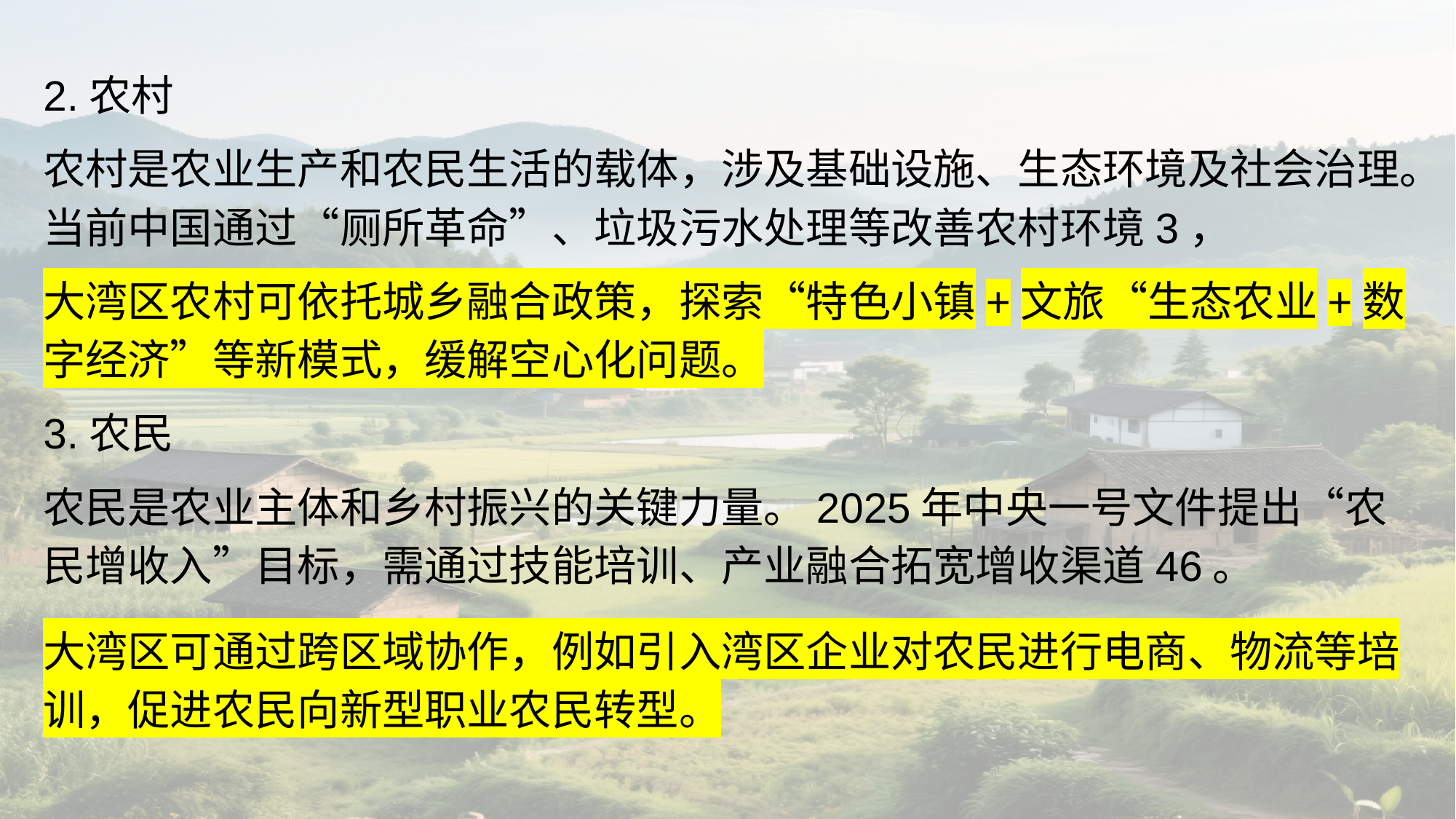

2.农村
农村是农业生产和农民生活的载体，涉及基础设施、生态环境及社会治理。当前中国通过“厕所革命”、垃圾污水处理等改善农村环境3，
大湾区农村可依托城乡融合政策，探索“特色小镇+文旅“生态农业+数字经济”等新模式，缓解空心化问题。
3.农民
农民是农业主体和乡村振兴的关键力量。2025年中央一号文件提出“农民增收入”目标，需通过技能培训、产业融合拓宽增收渠道46。
大湾区可通过跨区域协作，例如引入湾区企业对农民进行电商、物流等培训，促进农民向新型职业农民转型。